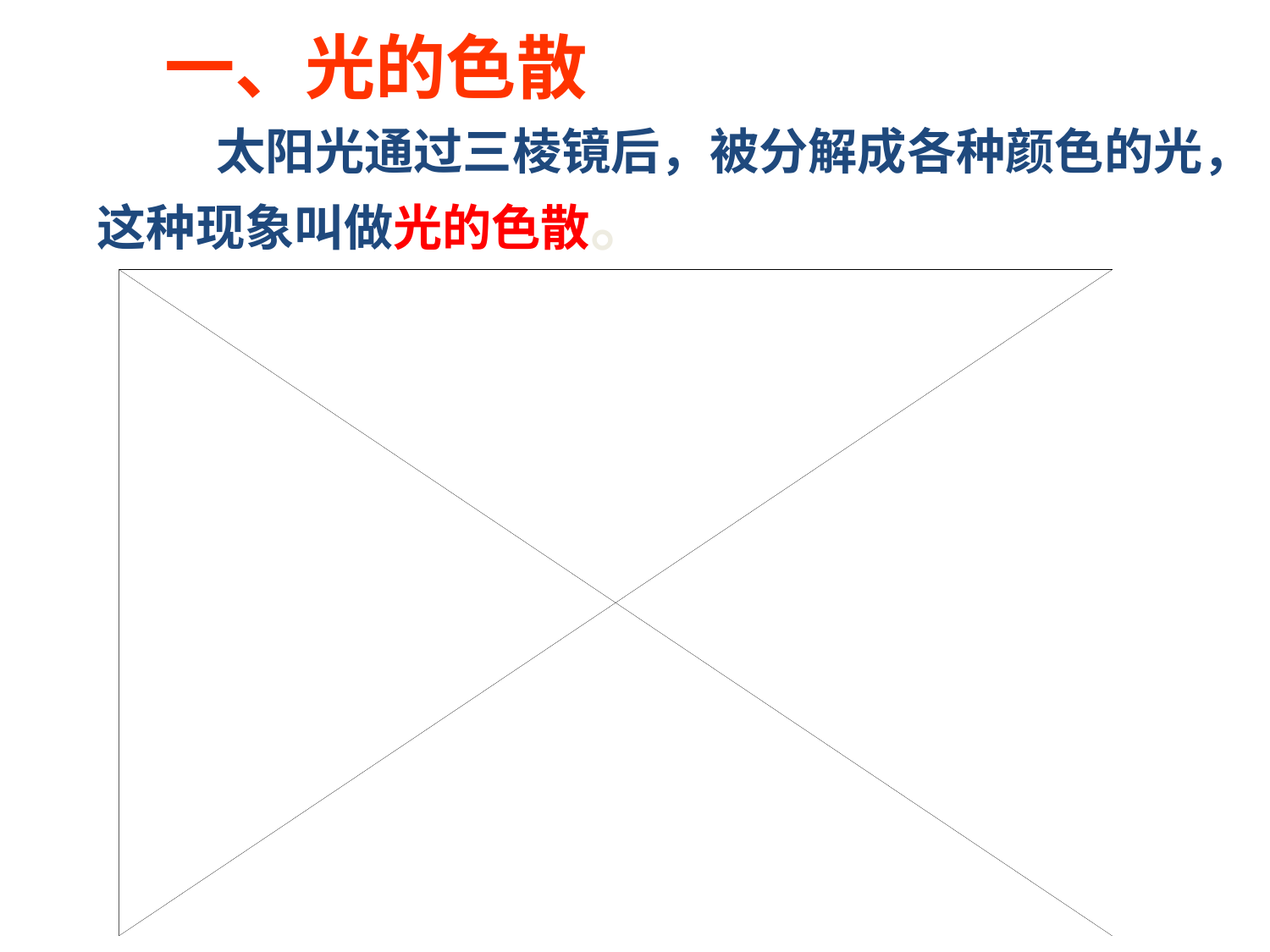

一、光的色散
           太阳光通过三棱镜后，被分解成各种颜色的光，这种现象叫做光的色散。